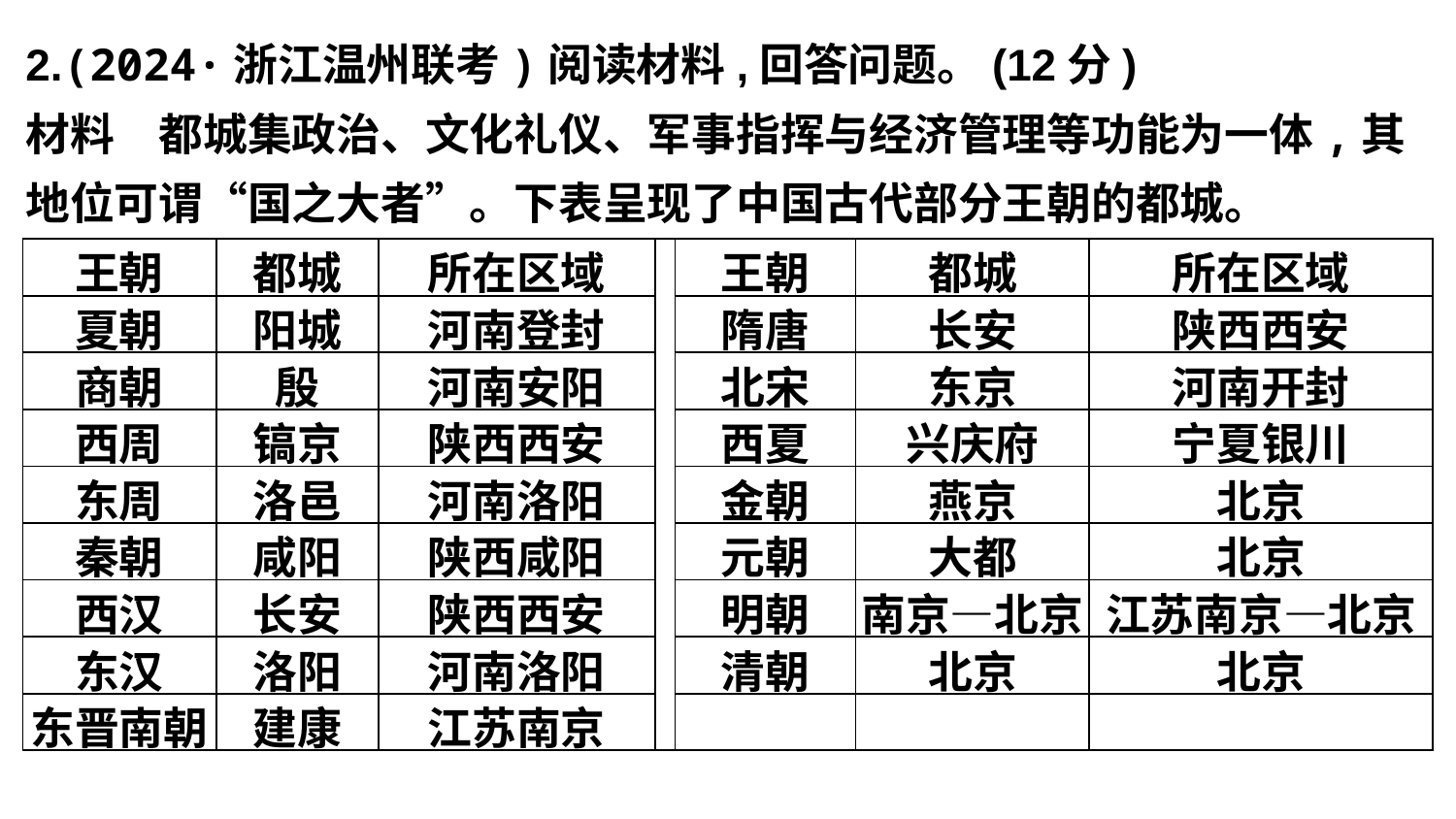

2.(2024·浙江温州联考)阅读材料,回答问题。(12分)
材料　都城集政治、文化礼仪、军事指挥与经济管理等功能为一体,其地位可谓“国之大者”。下表呈现了中国古代部分王朝的都城。
| 王朝 | 都城 | 所在区域 |  | 王朝 | 都城 | 所在区域 |
| --- | --- | --- | --- | --- | --- | --- |
| 夏朝 | 阳城 | 河南登封 |  | 隋唐 | 长安 | 陕西西安 |
| 商朝 | 殷 | 河南安阳 |  | 北宋 | 东京 | 河南开封 |
| 西周 | 镐京 | 陕西西安 |  | 西夏 | 兴庆府 | 宁夏银川 |
| 东周 | 洛邑 | 河南洛阳 |  | 金朝 | 燕京 | 北京 |
| 秦朝 | 咸阳 | 陕西咸阳 |  | 元朝 | 大都 | 北京 |
| 西汉 | 长安 | 陕西西安 |  | 明朝 | 南京—北京 | 江苏南京—北京 |
| 东汉 | 洛阳 | 河南洛阳 |  | 清朝 | 北京 | 北京 |
| 东晋南朝 | 建康 | 江苏南京 |  |  |  |  |